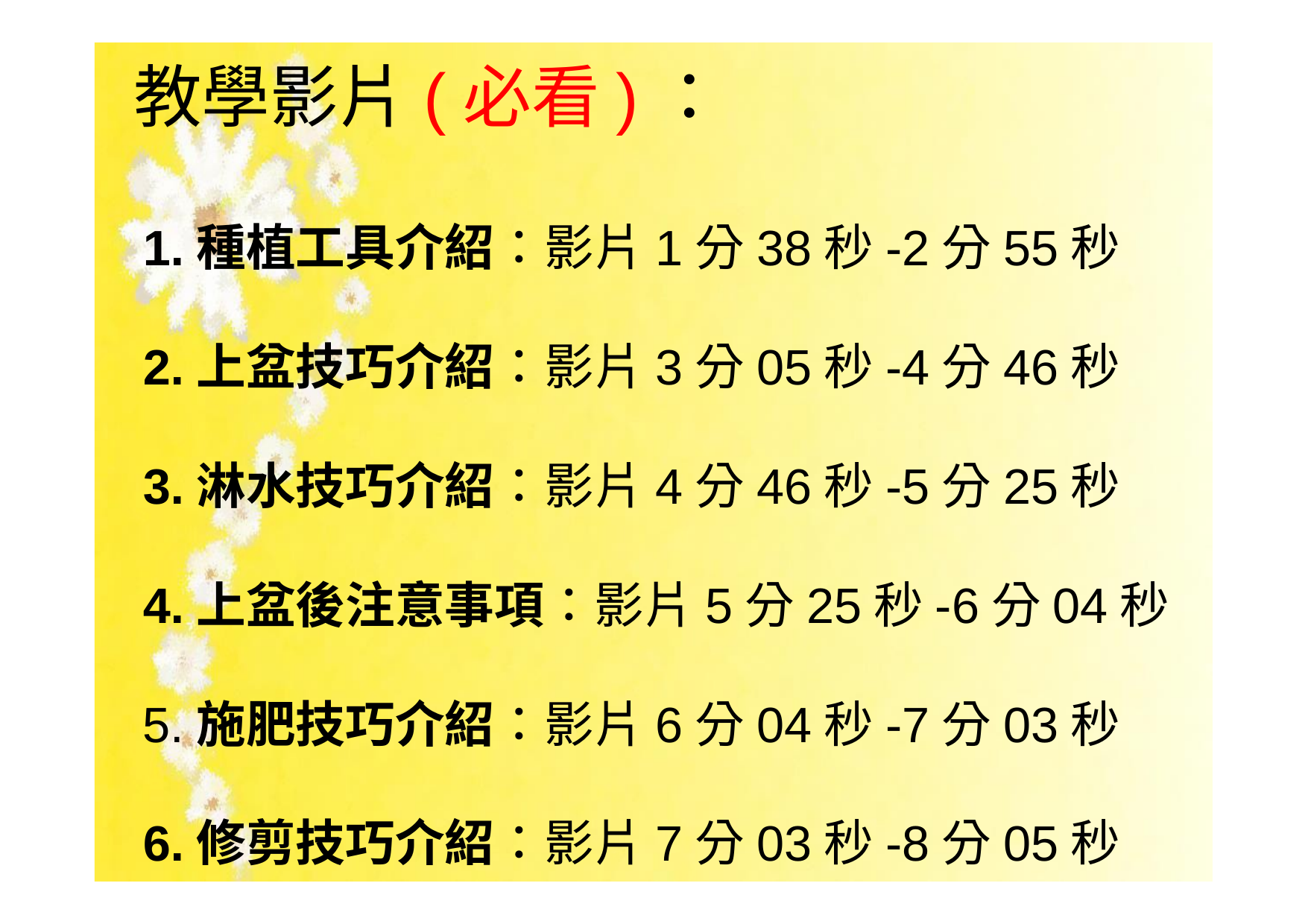

# 教學影片(必看)：
1.種植工具介紹：影片1分38秒-2分55秒

2.上盆技巧介紹：影片3分05秒-4分46秒

3.淋水技巧介紹：影片4分46秒-5分25秒

4.上盆後注意事項：影片5分25秒-6分04秒

5.施肥技巧介紹：影片6分04秒-7分03秒

6.修剪技巧介紹：影片7分03秒-8分05秒